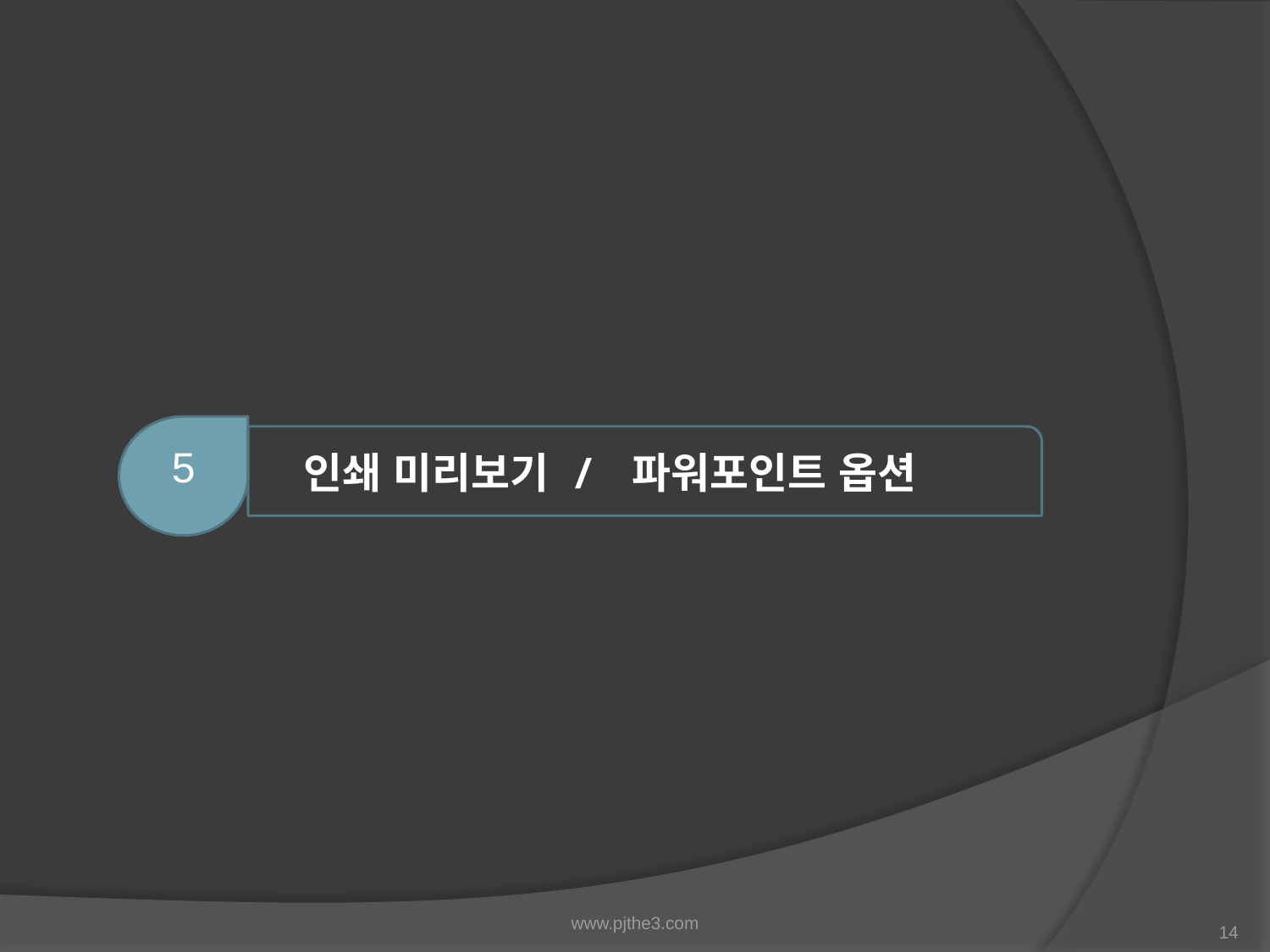

5
  인쇄 미리보기 / 파워포인트 옵션
www.pjthe3.com
14